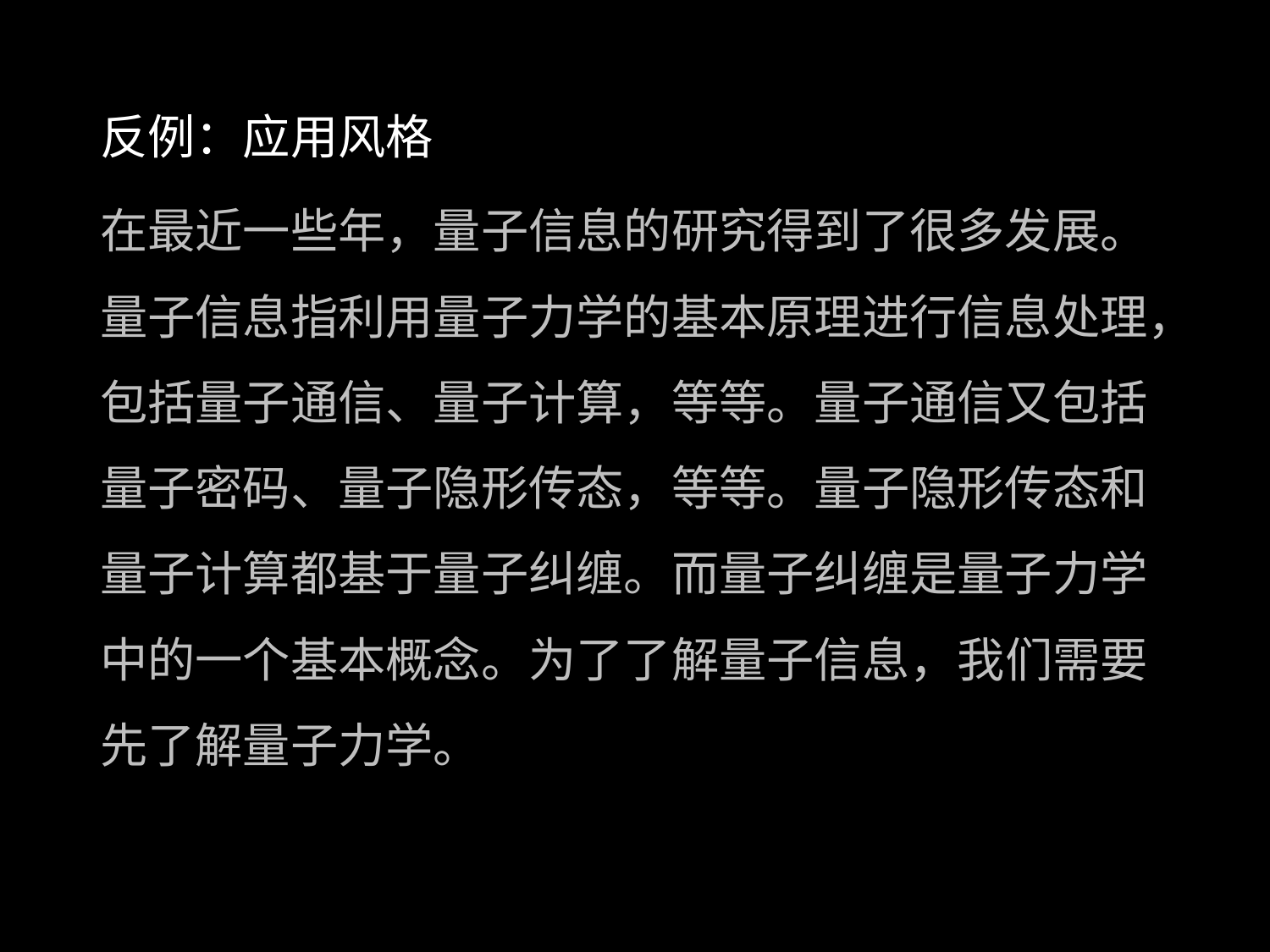

反例：应用风格
在最近一些年，量子信息的研究得到了很多发展。量子信息指利用量子力学的基本原理进行信息处理，包括量子通信、量子计算，等等。量子通信又包括量子密码、量子隐形传态，等等。量子隐形传态和量子计算都基于量子纠缠。而量子纠缠是量子力学中的一个基本概念。为了了解量子信息，我们需要先了解量子力学。